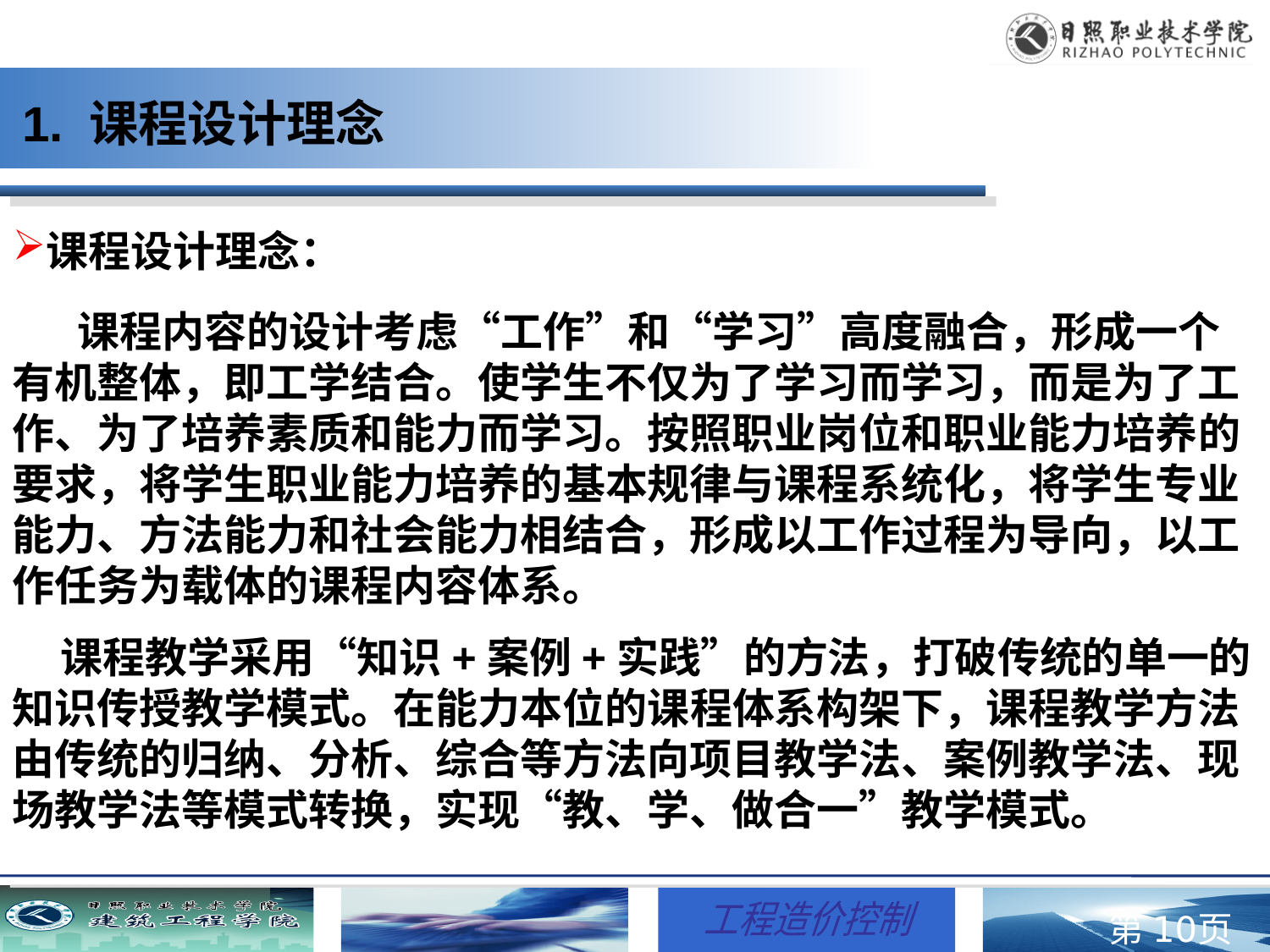

1. 课程设计理念
课程设计理念：
       课程内容的设计考虑“工作”和“学习”高度融合，形成一个有机整体，即工学结合。使学生不仅为了学习而学习，而是为了工作、为了培养素质和能力而学习。按照职业岗位和职业能力培养的要求，将学生职业能力培养的基本规律与课程系统化，将学生专业能力、方法能力和社会能力相结合，形成以工作过程为导向，以工作任务为载体的课程内容体系。
    课程教学采用“知识+案例+实践”的方法，打破传统的单一的知识传授教学模式。在能力本位的课程体系构架下，课程教学方法由传统的归纳、分析、综合等方法向项目教学法、案例教学法、现场教学法等模式转换，实现“教、学、做合一”教学模式。

第10页